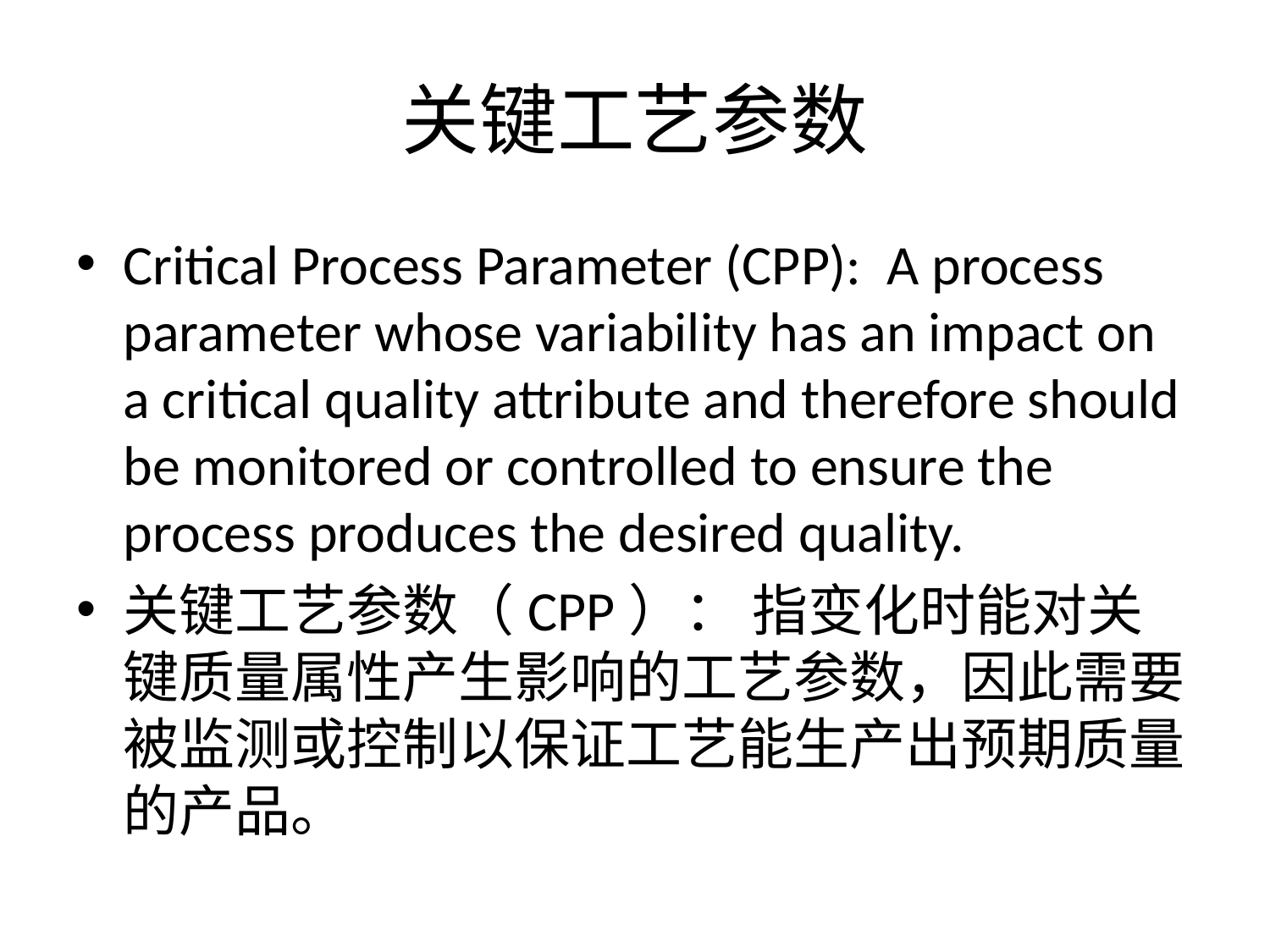

# 关键工艺参数
Critical Process Parameter (CPP):  A process parameter whose variability has an impact on a critical quality attribute and therefore should be monitored or controlled to ensure the process produces the desired quality.
关键工艺参数（CPP）： 指变化时能对关键质量属性产生影响的工艺参数，因此需要被监测或控制以保证工艺能生产出预期质量的产品。